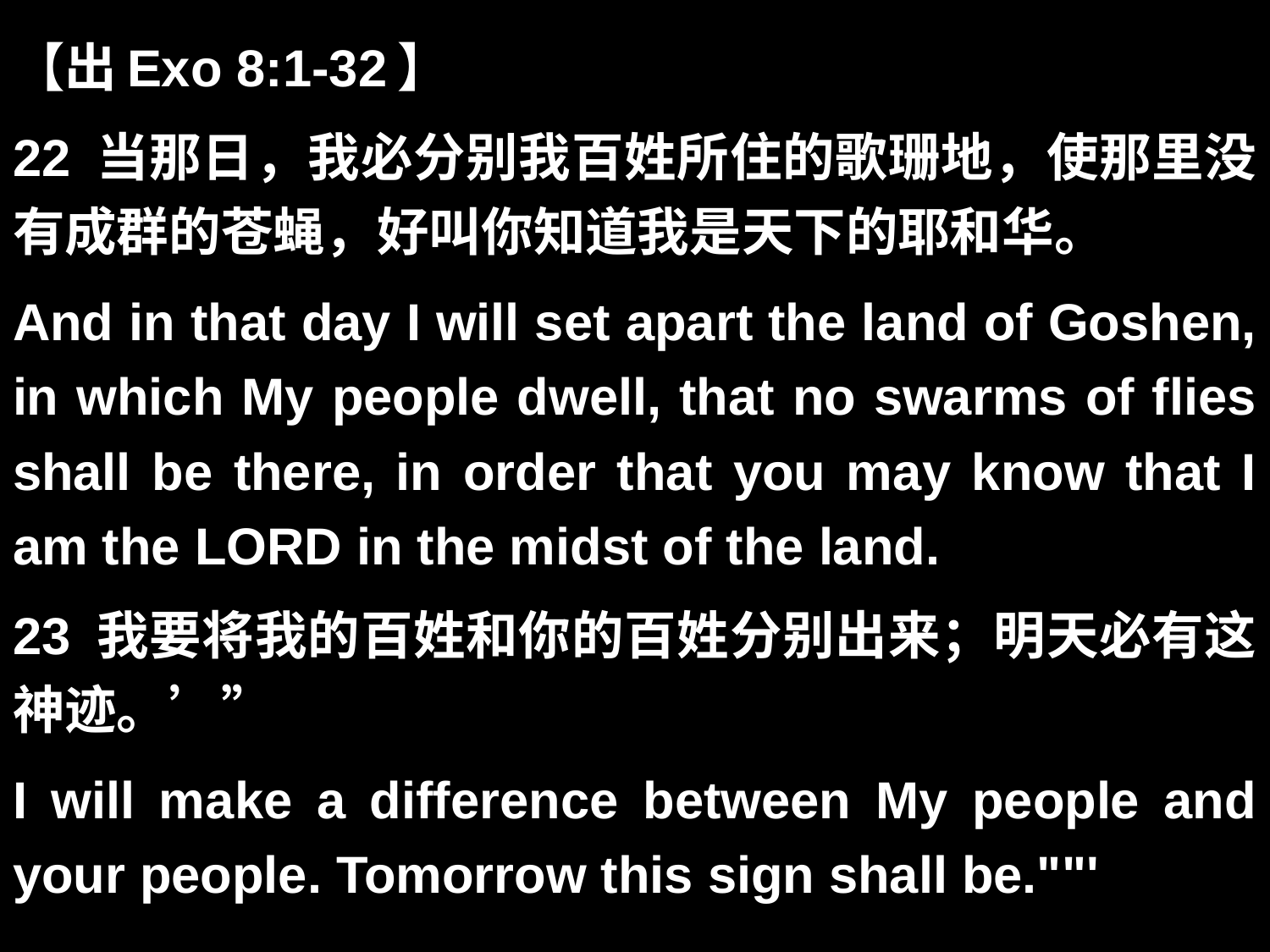

【出Exo 8:1-32】
22 当那日，我必分别我百姓所住的歌珊地，使那里没有成群的苍蝇，好叫你知道我是天下的耶和华。
And in that day I will set apart the land of Goshen, in which My people dwell, that no swarms of flies shall be there, in order that you may know that I am the LORD in the midst of the land.
23 我要将我的百姓和你的百姓分别出来；明天必有这神迹。’”
I will make a difference between My people and your people. Tomorrow this sign shall be.""'